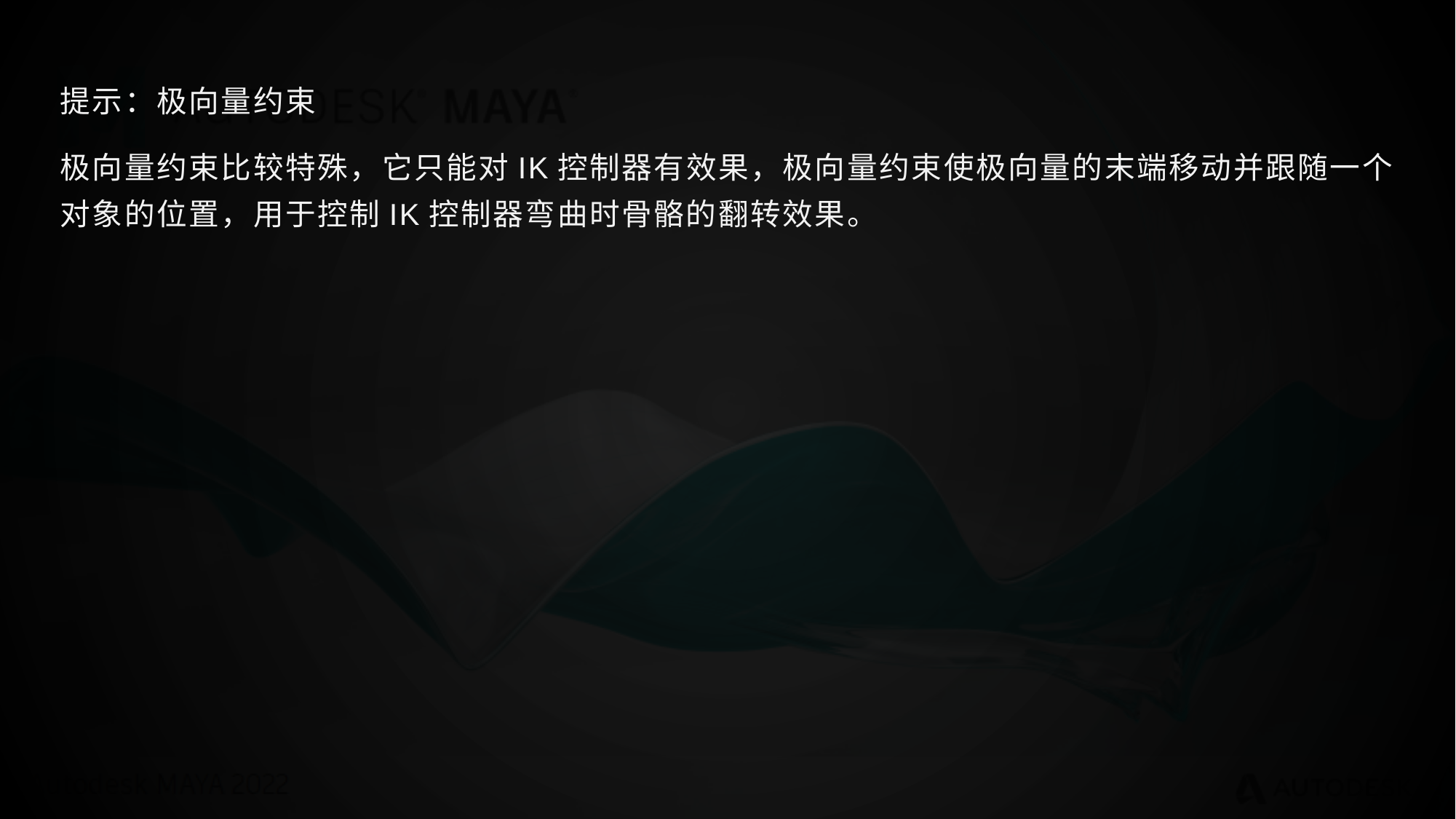

提示：极向量约束
极向量约束比较特殊，它只能对IK控制器有效果，极向量约束使极向量的末端移动并跟随一个对象的位置，用于控制IK控制器弯曲时骨骼的翻转效果。